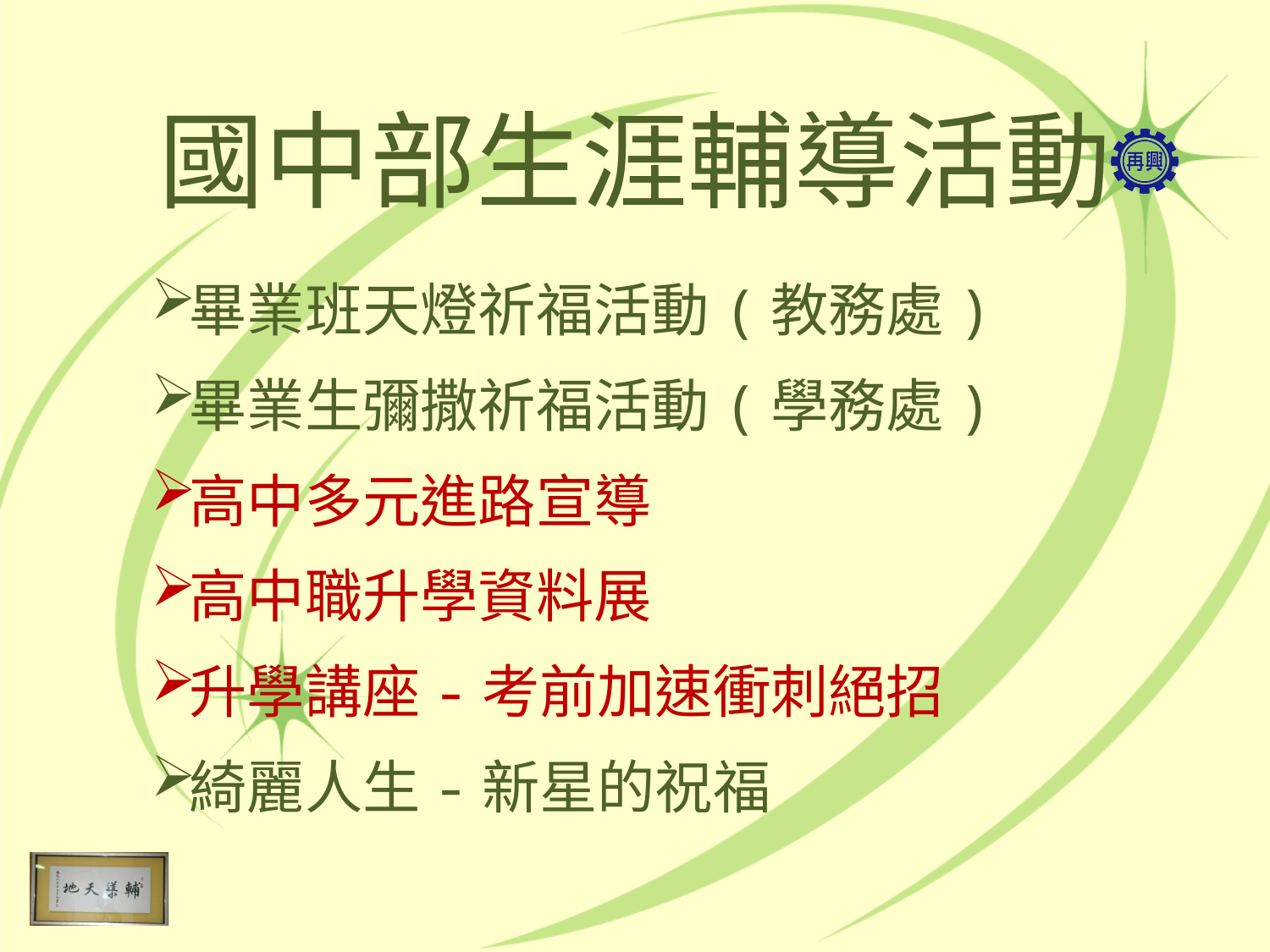

# 國中部生涯輔導活動
畢業班天燈祈福活動(教務處)
畢業生彌撒祈福活動(學務處)
高中多元進路宣導
高中職升學資料展
升學講座-考前加速衝刺絕招
綺麗人生-新星的祝福